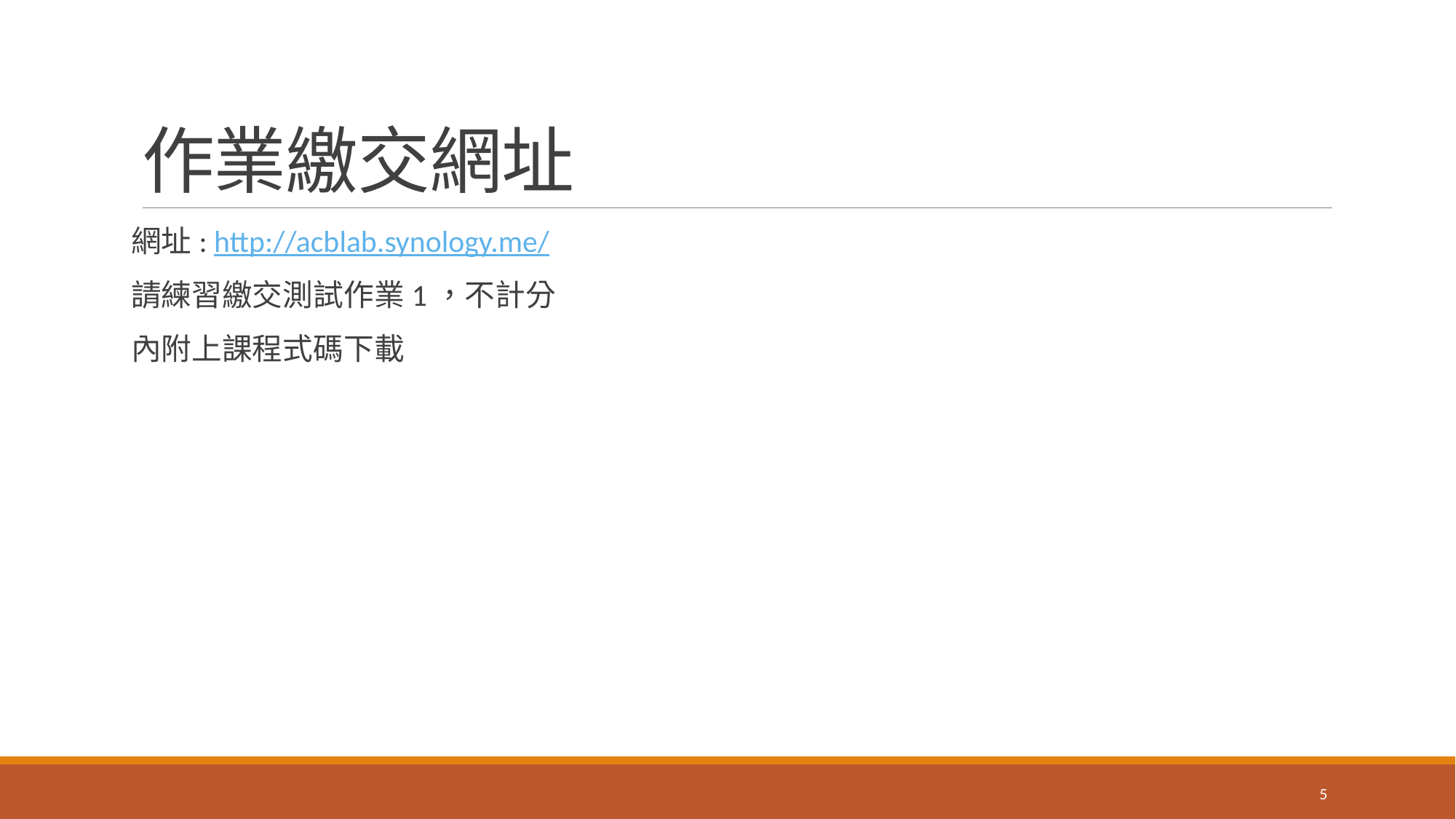

# 作業繳交網址
網址: http://acblab.synology.me/
請練習繳交測試作業1，不計分
內附上課程式碼下載
5